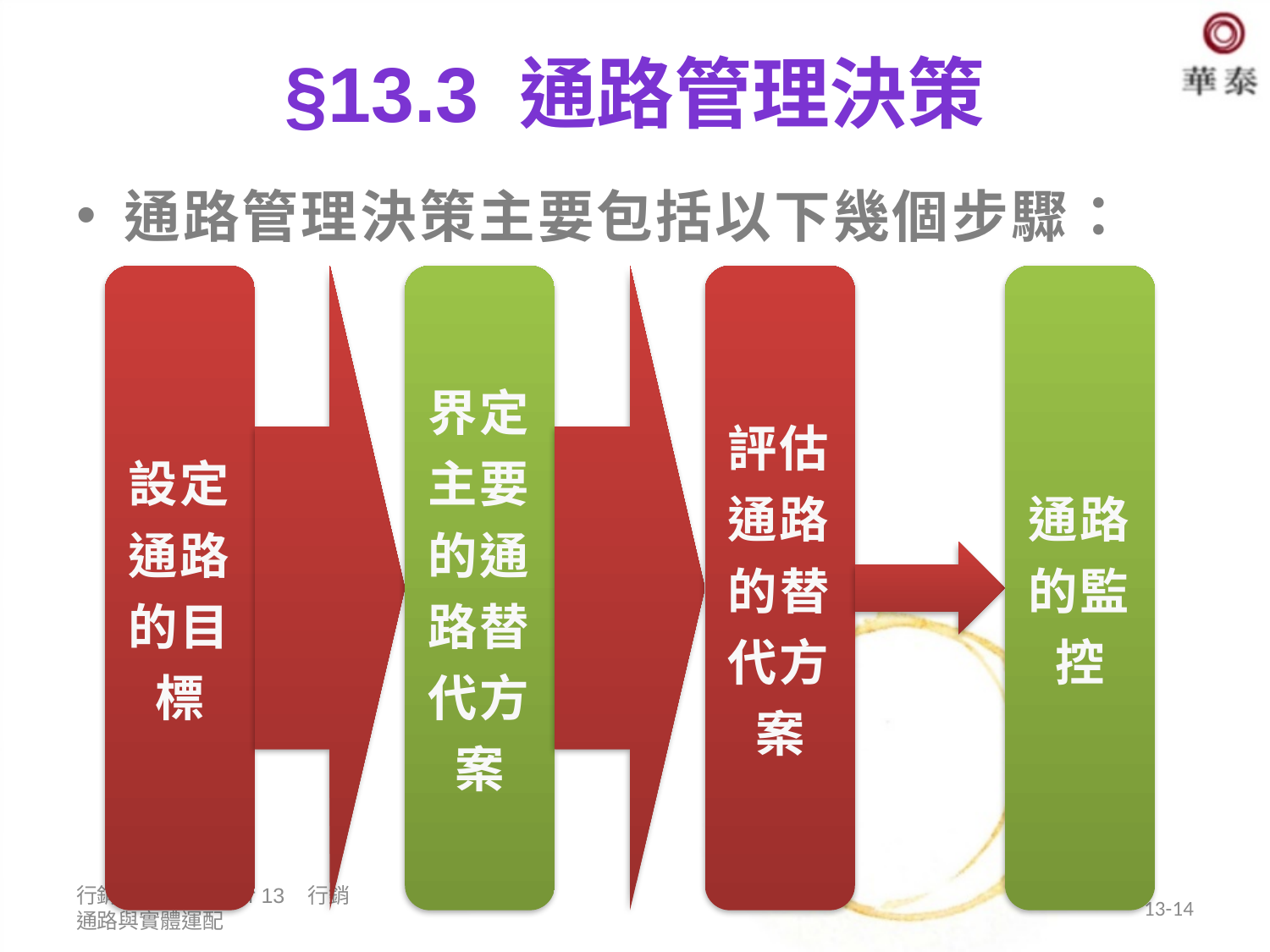

# §13.3 通路管理決策
通路管理決策主要包括以下幾個步驟：
設定通路的目標
界定主要的通路替代方案
評估通路的替代方案
通路的監控
行銷管理   Chapter 13   行銷通路與實體運配
13-14